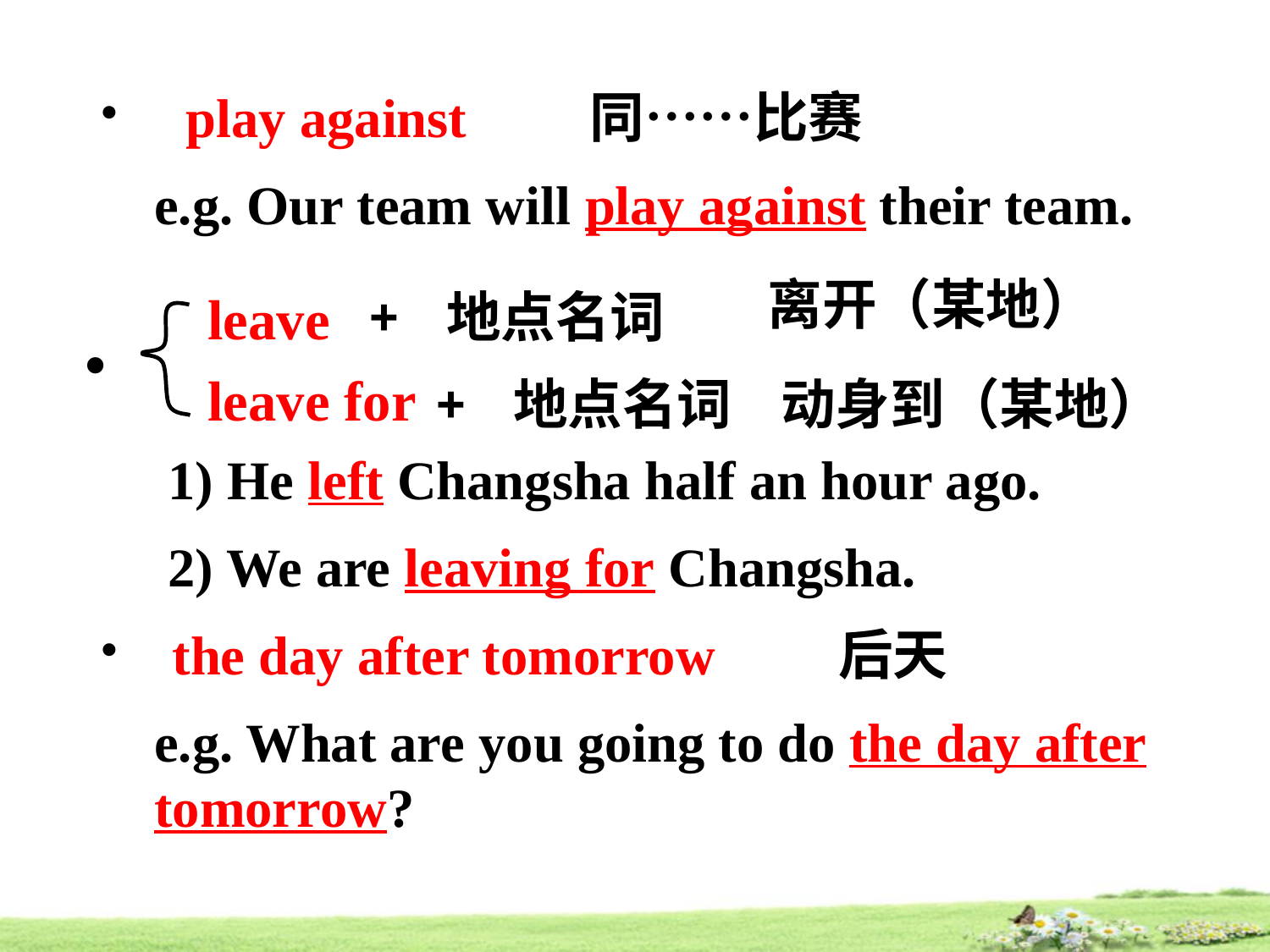

#
    play against        同……比赛
e.g. Our team will play against their team.
.
leave
leave for
离开（某地）
+ 地点名词

+ 地点名词
动身到（某地）
1) He left Changsha half an hour ago.
2) We are leaving for Changsha.
   the day after tomorrow        后天
e.g. What are you going to do the day after tomorrow?